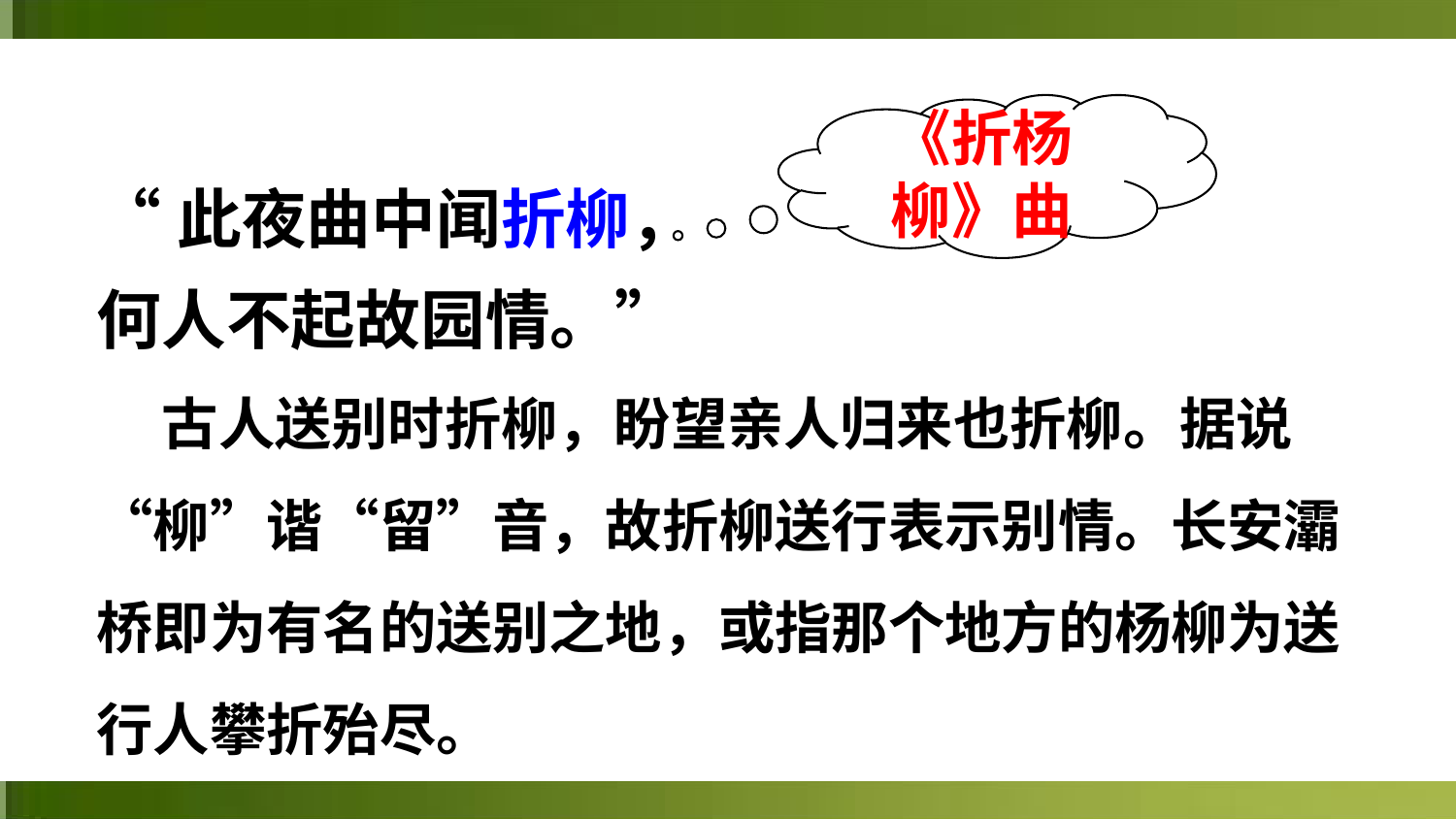

《折杨柳》曲
“此夜曲中闻折柳，
何人不起故园情。”
    古人送别时折柳，盼望亲人归来也折柳。据说“柳”谐“留”音，故折柳送行表示别情。长安灞桥即为有名的送别之地，或指那个地方的杨柳为送行人攀折殆尽。